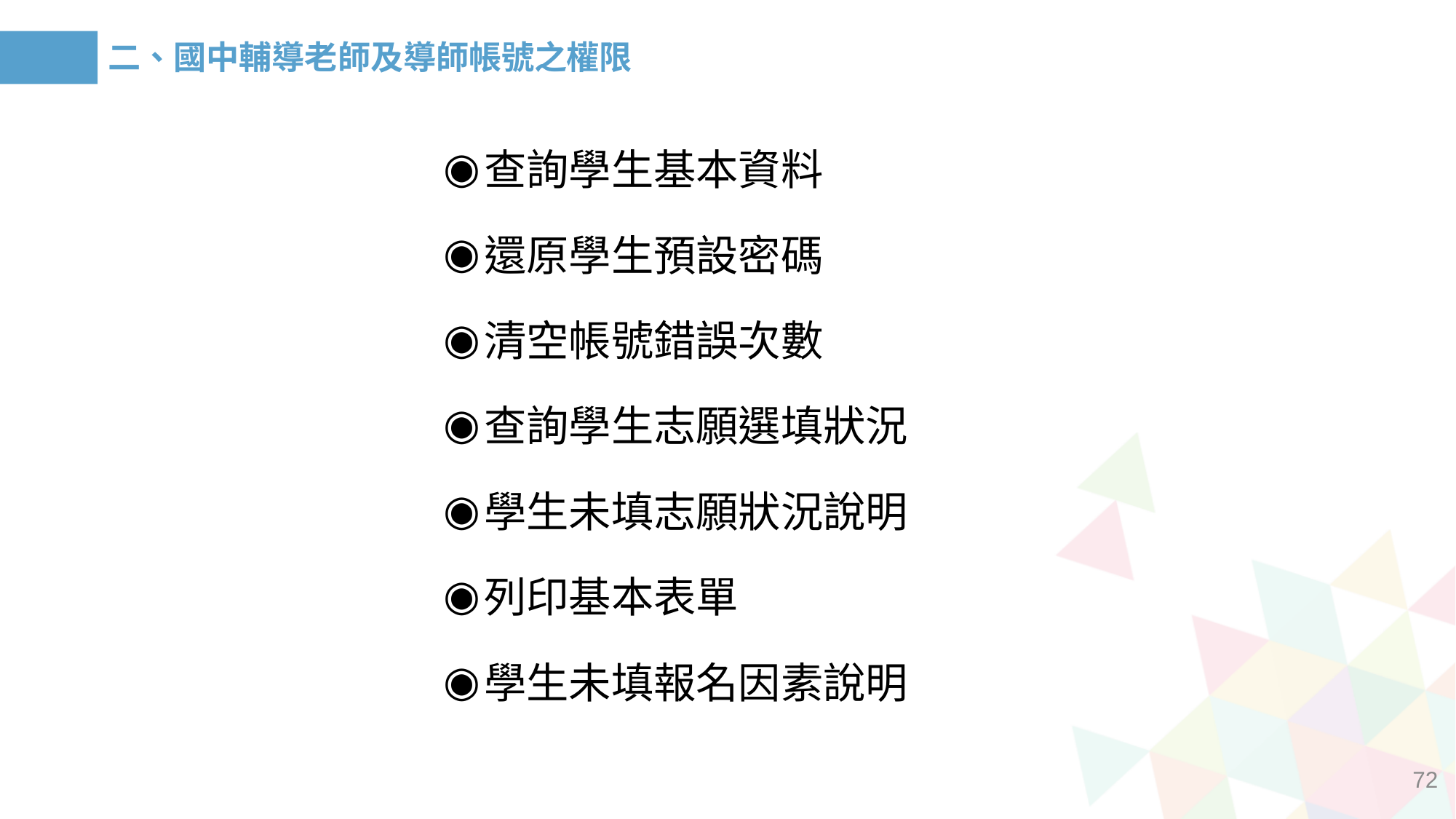

二、國中輔導老師及導師帳號之權限
查詢學生基本資料
還原學生預設密碼
清空帳號錯誤次數
查詢學生志願選填狀況
學生未填志願狀況說明
列印基本表單
學生未填報名因素說明

72